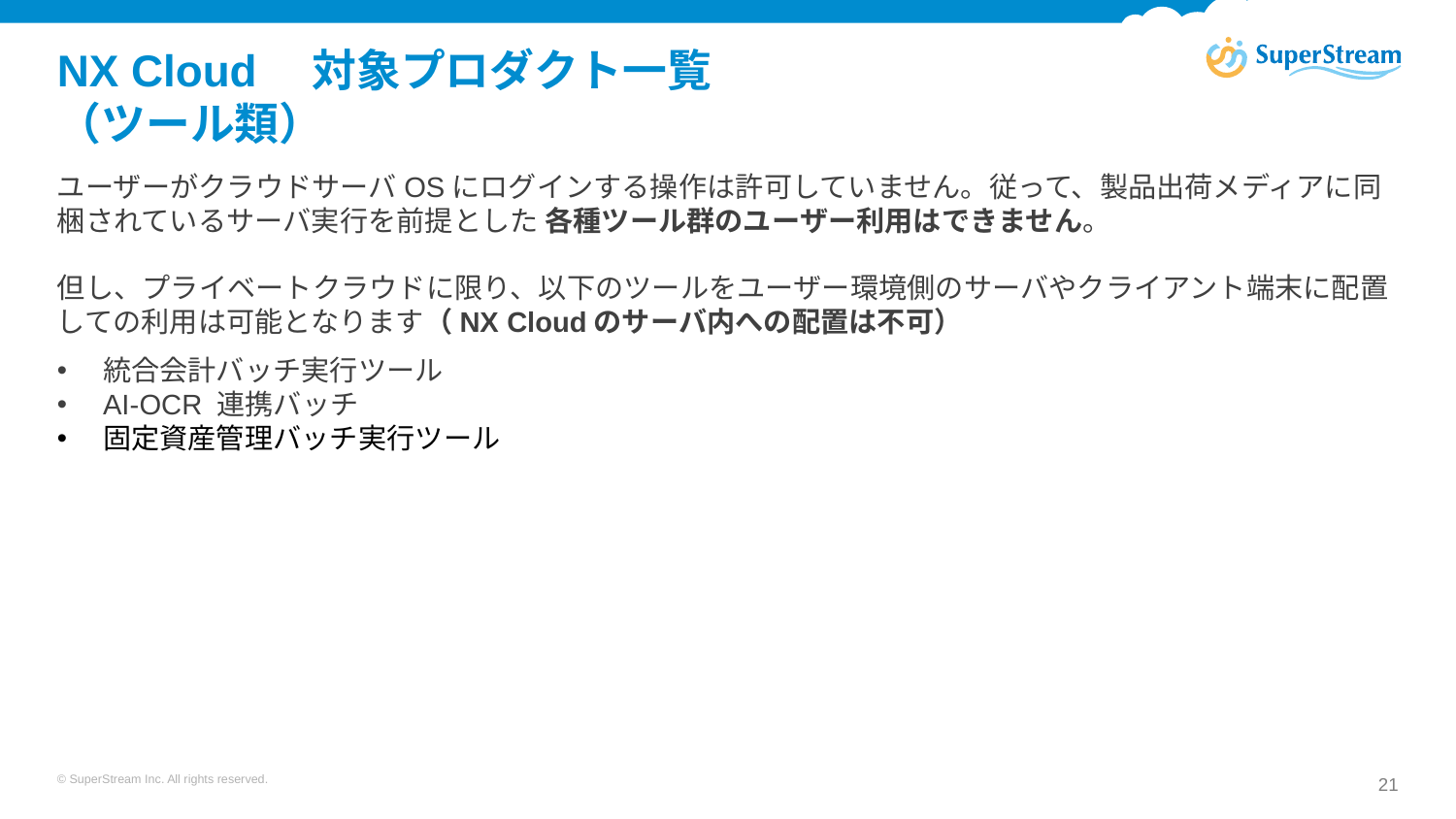

# NX Cloud　対象プロダクト一覧 （ツール類）
ユーザーがクラウドサーバOSにログインする操作は許可していません。従って、製品出荷メディアに同梱されているサーバ実行を前提とした 各種ツール群のユーザー利用はできません。

但し、プライベートクラウドに限り、以下のツールをユーザー環境側のサーバやクライアント端末に配置しての利用は可能となります（NX Cloudのサーバ内への配置は不可）

統合会計バッチ実行ツール
AI-OCR 連携バッチ
固定資産管理バッチ実行ツール

© SuperStream Inc. All rights reserved.
21